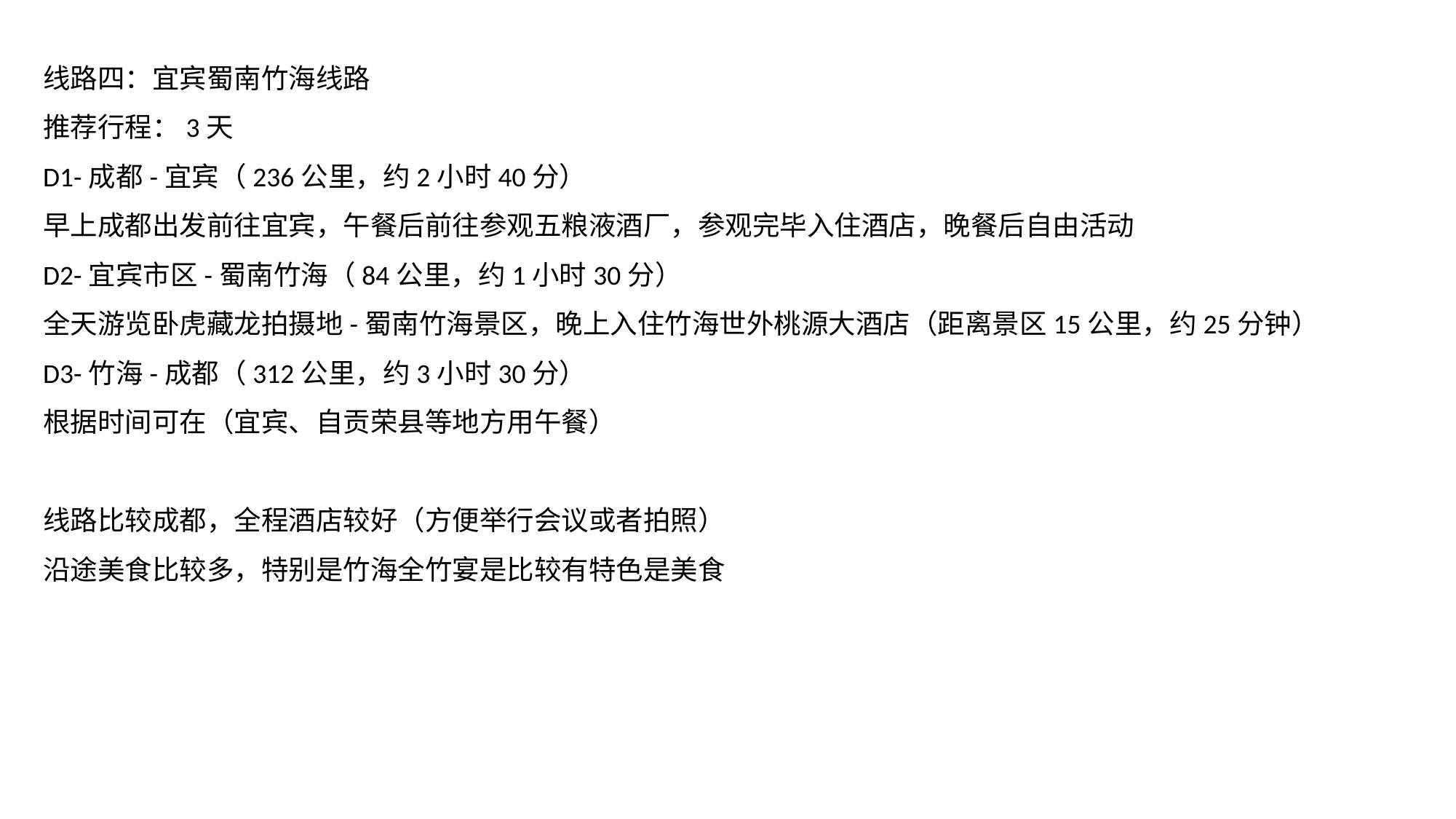

线路四：宜宾蜀南竹海线路
推荐行程：3天
D1-成都-宜宾（236公里，约2小时40分）
早上成都出发前往宜宾，午餐后前往参观五粮液酒厂，参观完毕入住酒店，晚餐后自由活动
D2-宜宾市区-蜀南竹海（84公里，约1小时30分）
全天游览卧虎藏龙拍摄地-蜀南竹海景区，晚上入住竹海世外桃源大酒店（距离景区15公里，约25分钟）
D3-竹海-成都（312公里，约3小时30分）
根据时间可在（宜宾、自贡荣县等地方用午餐）

线路比较成都，全程酒店较好（方便举行会议或者拍照）
沿途美食比较多，特别是竹海全竹宴是比较有特色是美食